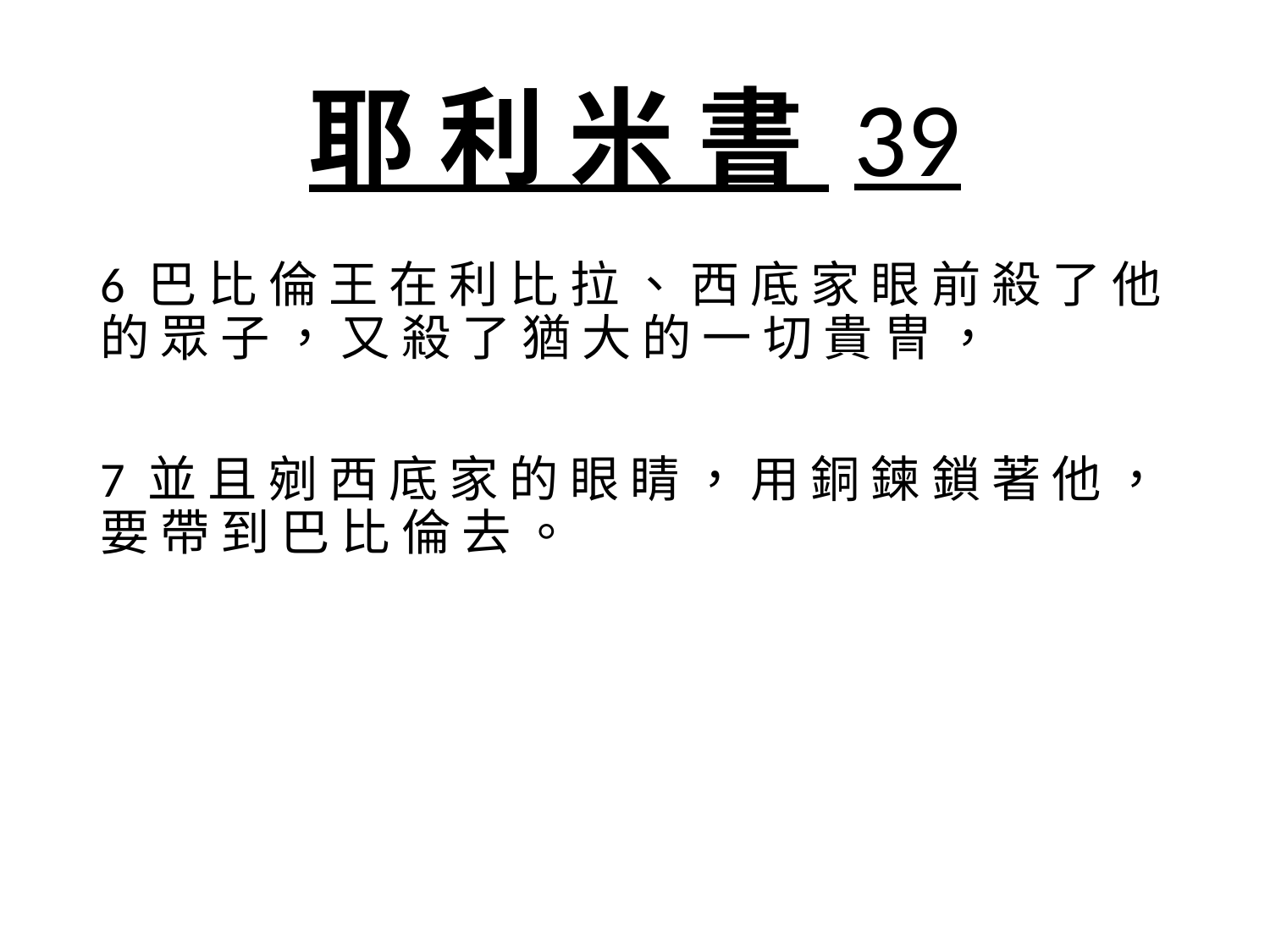

# 耶 利 米 書 39
6 巴 比 倫 王 在 利 比 拉 、 西 底 家 眼 前 殺 了 他 的 眾 子 ， 又 殺 了 猶 大 的 一 切 貴 冑 ，

7 並 且 剜 西 底 家 的 眼 睛 ， 用 銅 鍊 鎖 著 他 ， 要 帶 到 巴 比 倫 去 。